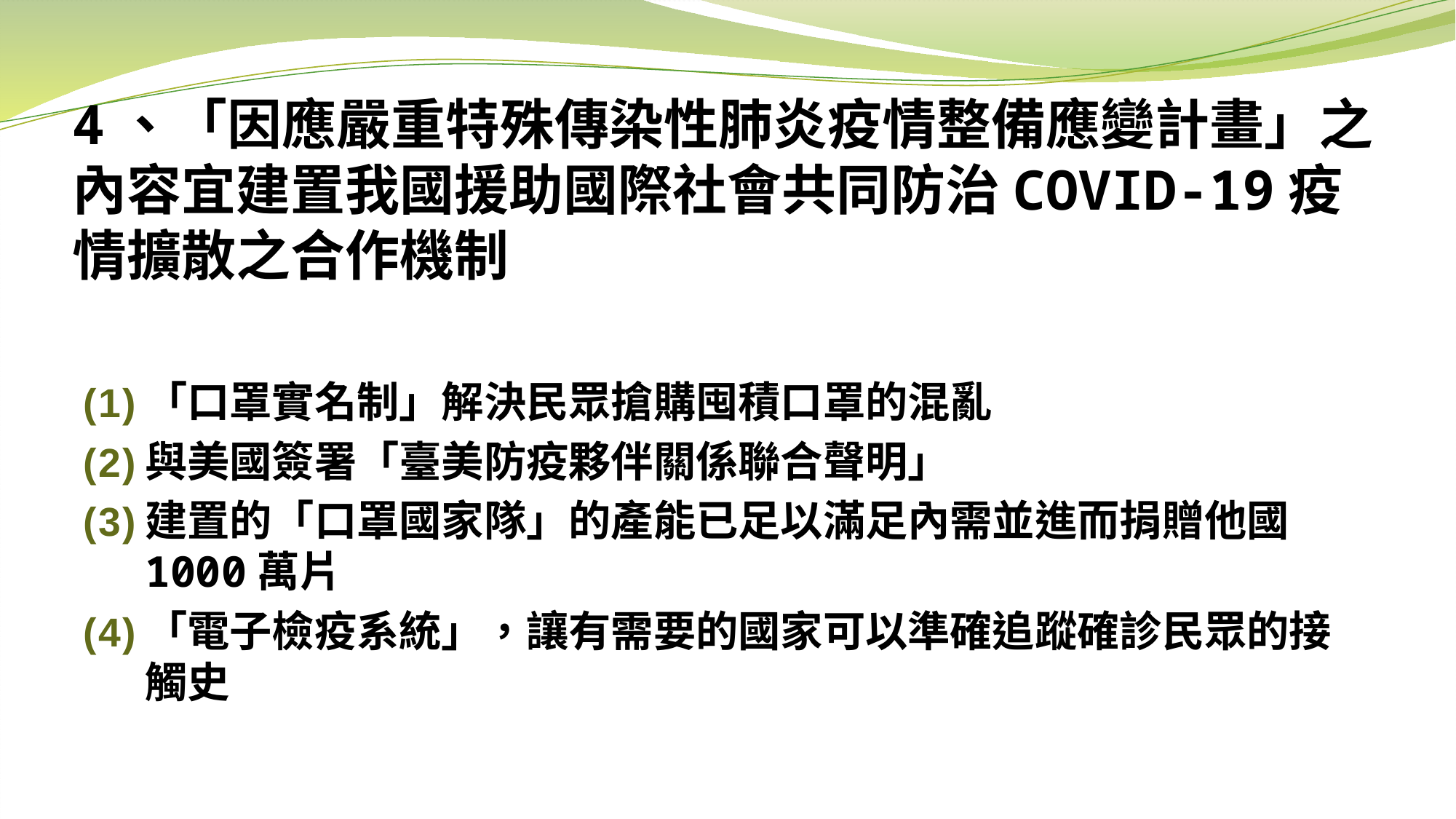

# 4、「因應嚴重特殊傳染性肺炎疫情整備應變計畫」之內容宜建置我國援助國際社會共同防治COVID-19疫情擴散之合作機制
「口罩實名制」解決民眾搶購囤積口罩的混亂
與美國簽署「臺美防疫夥伴關係聯合聲明」
建置的「口罩國家隊」的產能已足以滿足內需並進而捐贈他國1000萬片
「電子檢疫系統」，讓有需要的國家可以準確追蹤確診民眾的接觸史